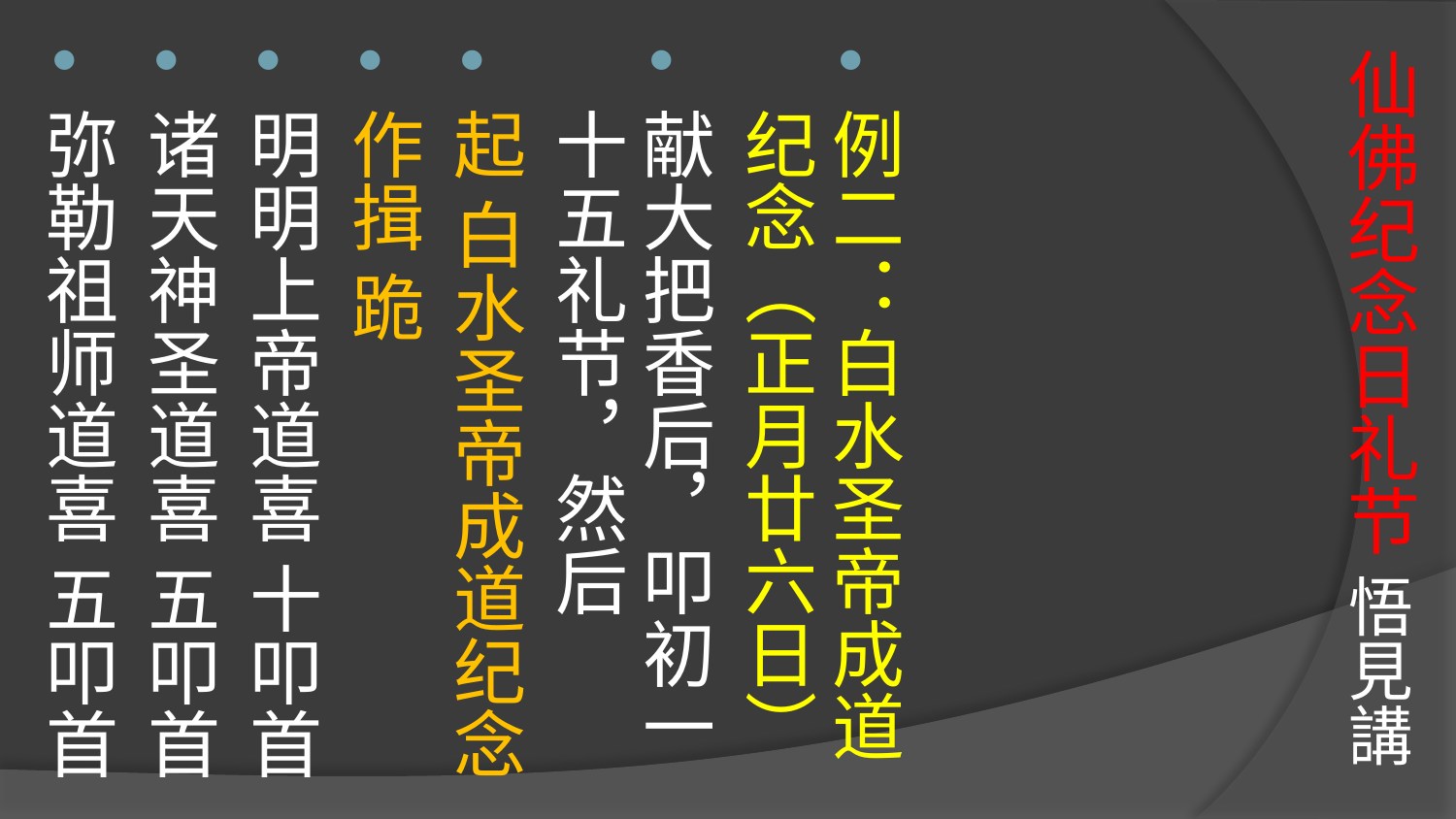

# 仙佛纪念日礼节 悟見講
例二：白水圣帝成道纪念（正月廿六日）
献大把香后，叩初一十五礼节，然后
起 白水圣帝成道纪念
作揖 跪
明明上帝道喜 十叩首
诸天神圣道喜 五叩首
弥勒祖师道喜 五叩首